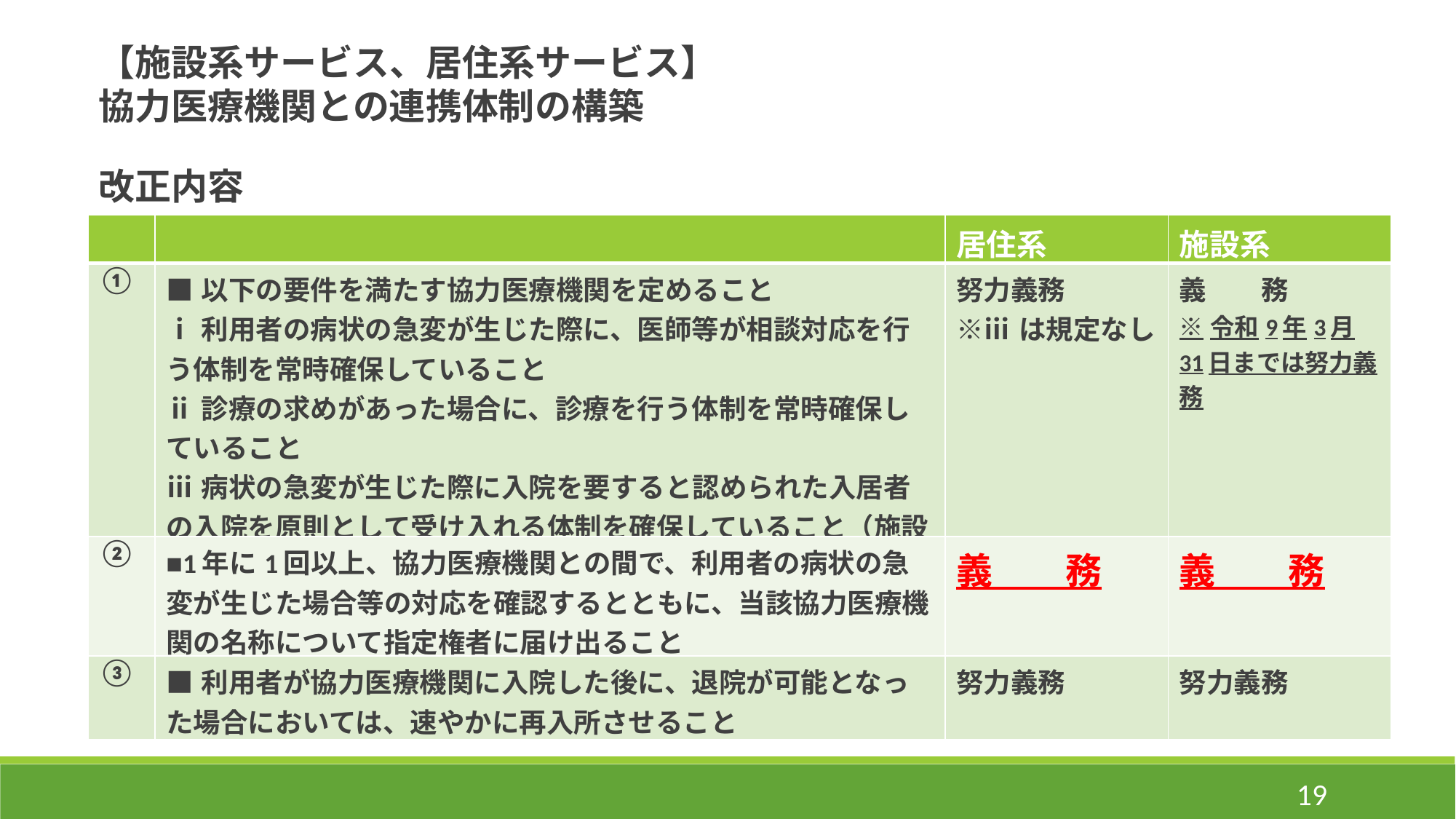

【施設系サービス、居住系サービス】
協力医療機関との連携体制の構築

改正内容

|  |  | 居住系 | 施設系 |
| --- | --- | --- | --- |
| ① | ■以下の要件を満たす協力医療機関を定めること ⅰ利用者の病状の急変が生じた際に、医師等が相談対応を行う体制を常時確保していること ⅱ診療の求めがあった場合に、診療を行う体制を常時確保していること ⅲ病状の急変が生じた際に入院を要すると認められた入居者の入院を原則として受け入れる体制を確保していること（施設系のみ） | 努力義務 ※ⅲは規定なし | 義　　務 ※令和9年3月31日までは努力義務 |
| ② | ■1年に1回以上、協力医療機関との間で、利用者の病状の急変が生じた場合等の対応を確認するとともに、当該協力医療機関の名称について指定権者に届け出ること | 義　　務 | 義　　務 |
| ③ | ■利用者が協力医療機関に入院した後に、退院が可能となった場合においては、速やかに再入所させること | 努力義務 | 努力義務 |

19